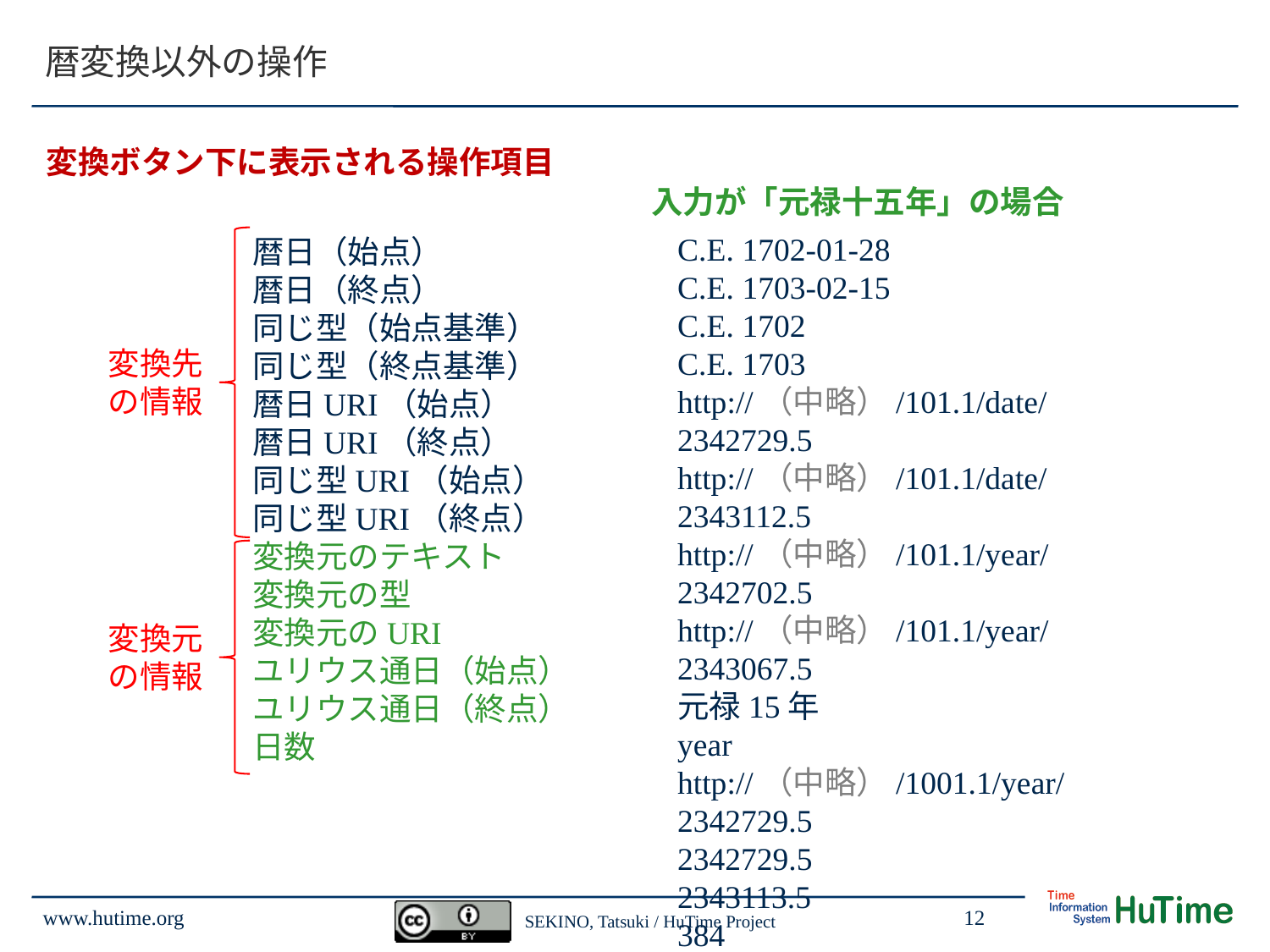

# 暦変換以外の操作
変換ボタン下に表示される操作項目
入力が「元禄十五年」の場合
C.E. 1702-01-28
C.E. 1703-02-15
C.E. 1702
C.E. 1703
http://（中略）/101.1/date/2342729.5
http://（中略）/101.1/date/2343112.5
http://（中略）/101.1/year/2342702.5
http://（中略）/101.1/year/2343067.5
元禄15年
year
http://（中略）/1001.1/year/2342729.5
2342729.5
2343113.5
384
暦日（始点）
暦日（終点）
同じ型（始点基準）
同じ型（終点基準）
暦日URI（始点）
暦日URI（終点）
同じ型URI（始点）
同じ型URI（終点）
変換元のテキスト
変換元の型
変換元のURI
ユリウス通日（始点）
ユリウス通日（終点）
日数

変換先
の情報

変換元
の情報